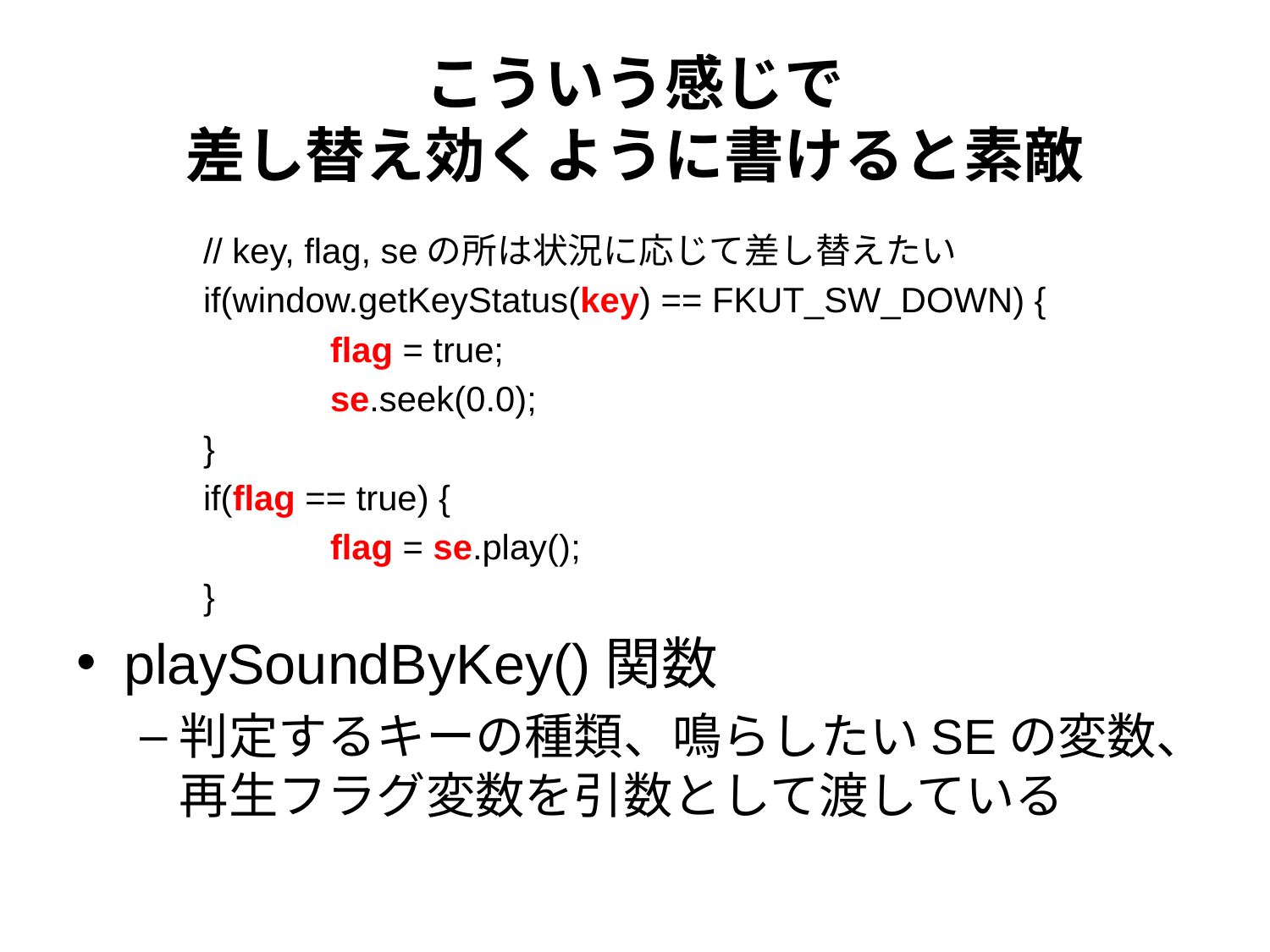

# こういう感じで 差し替え効くように書けると素敵
	// key, flag, seの所は状況に応じて差し替えたい
	if(window.getKeyStatus(key) == FKUT_SW_DOWN) {
		flag = true;
		se.seek(0.0);
	}
	if(flag == true) {
		flag = se.play();
	}
playSoundByKey()関数
判定するキーの種類、鳴らしたいSEの変数、再生フラグ変数を引数として渡している